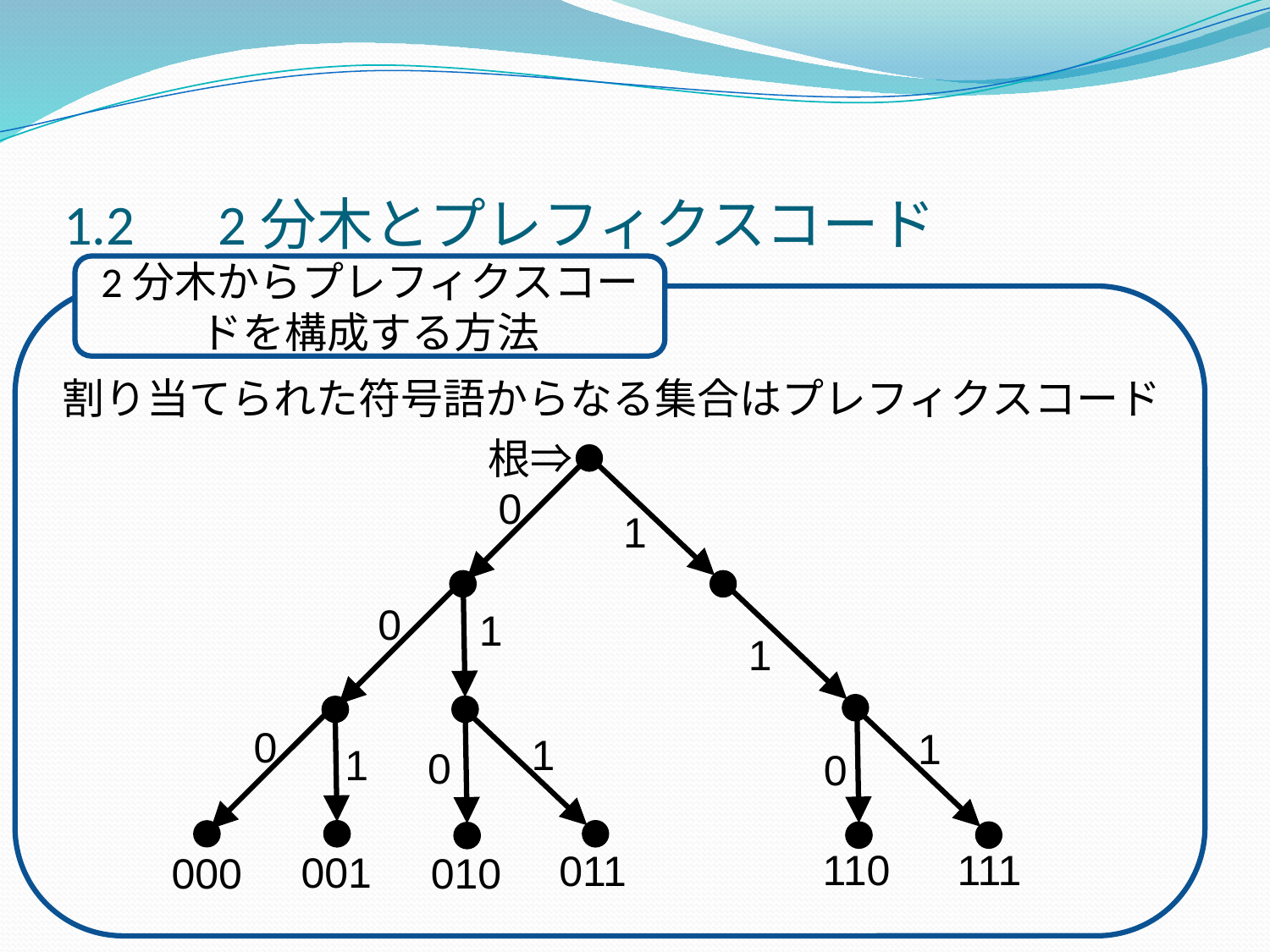

# 1.2　2分木とプレフィクスコード
2分木からプレフィクスコードを構成する方法

割り当てられた符号語からなる集合はプレフィクスコード

根⇒

0
1

0
1
1

0
1
1
1
0
0

110
111
011
001
010
000